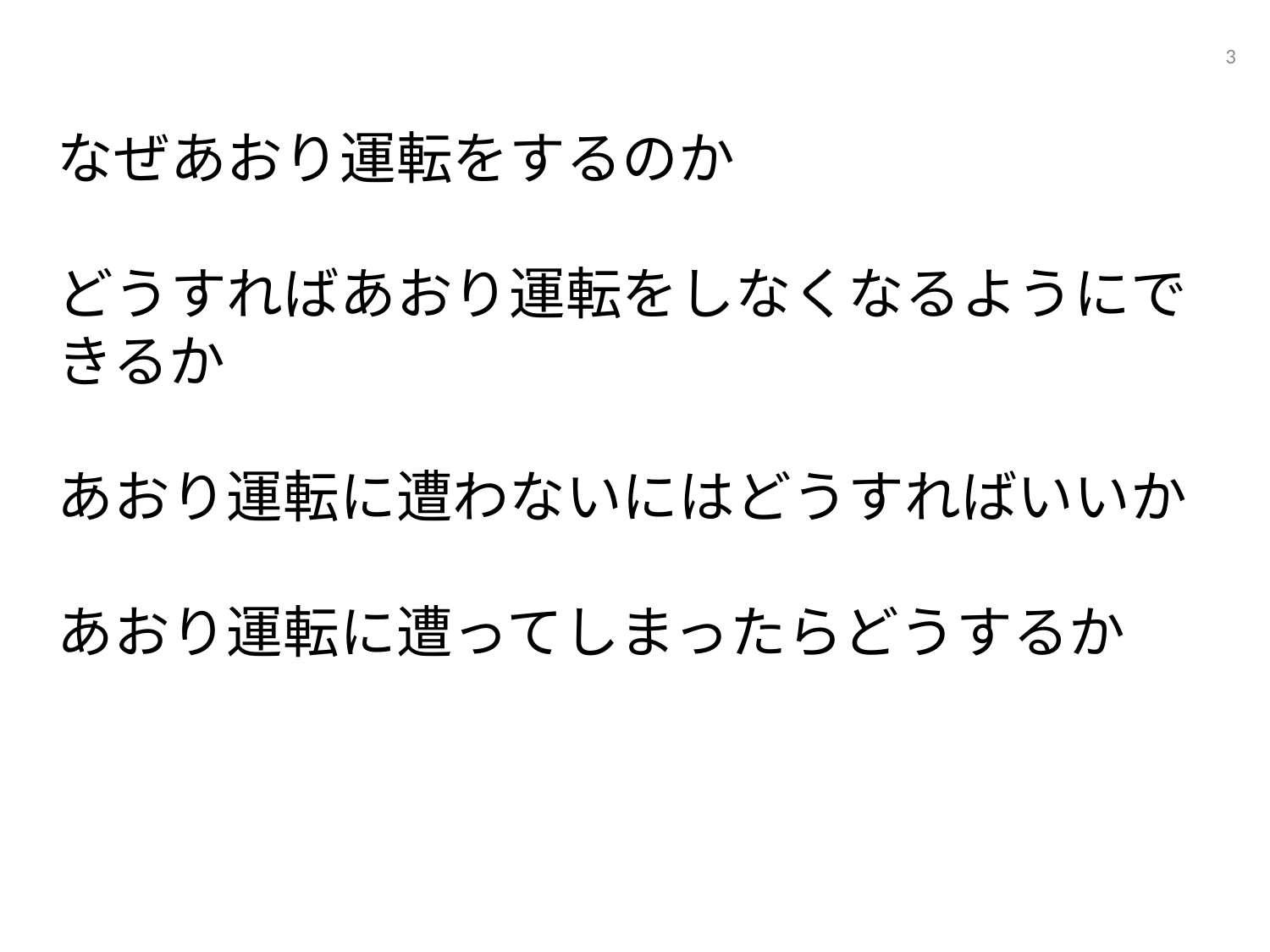

3
なぜあおり運転をするのか

どうすればあおり運転をしなくなるようにできるか

あおり運転に遭わないにはどうすればいいか

あおり運転に遭ってしまったらどうするか